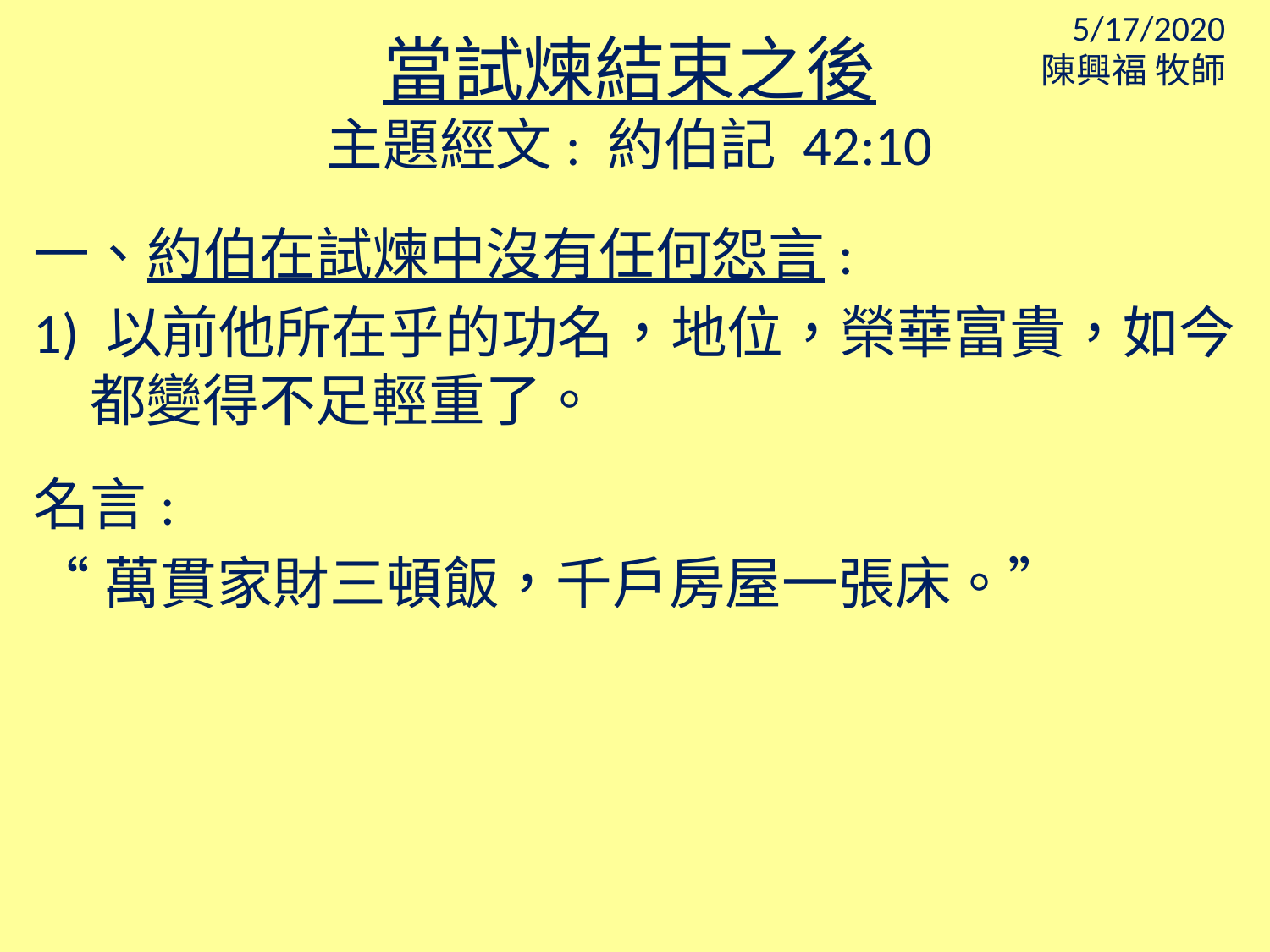

5/17/2020
陳興福 牧師
當試煉結束之後
主題經文: 約伯記 42:10
一、約伯在試煉中沒有任何怨言:
1) 以前他所在乎的功名，地位，榮華富貴，如今都變得不足輕重了。

名言:
“萬貫家財三頓飯，千戶房屋一張床。”